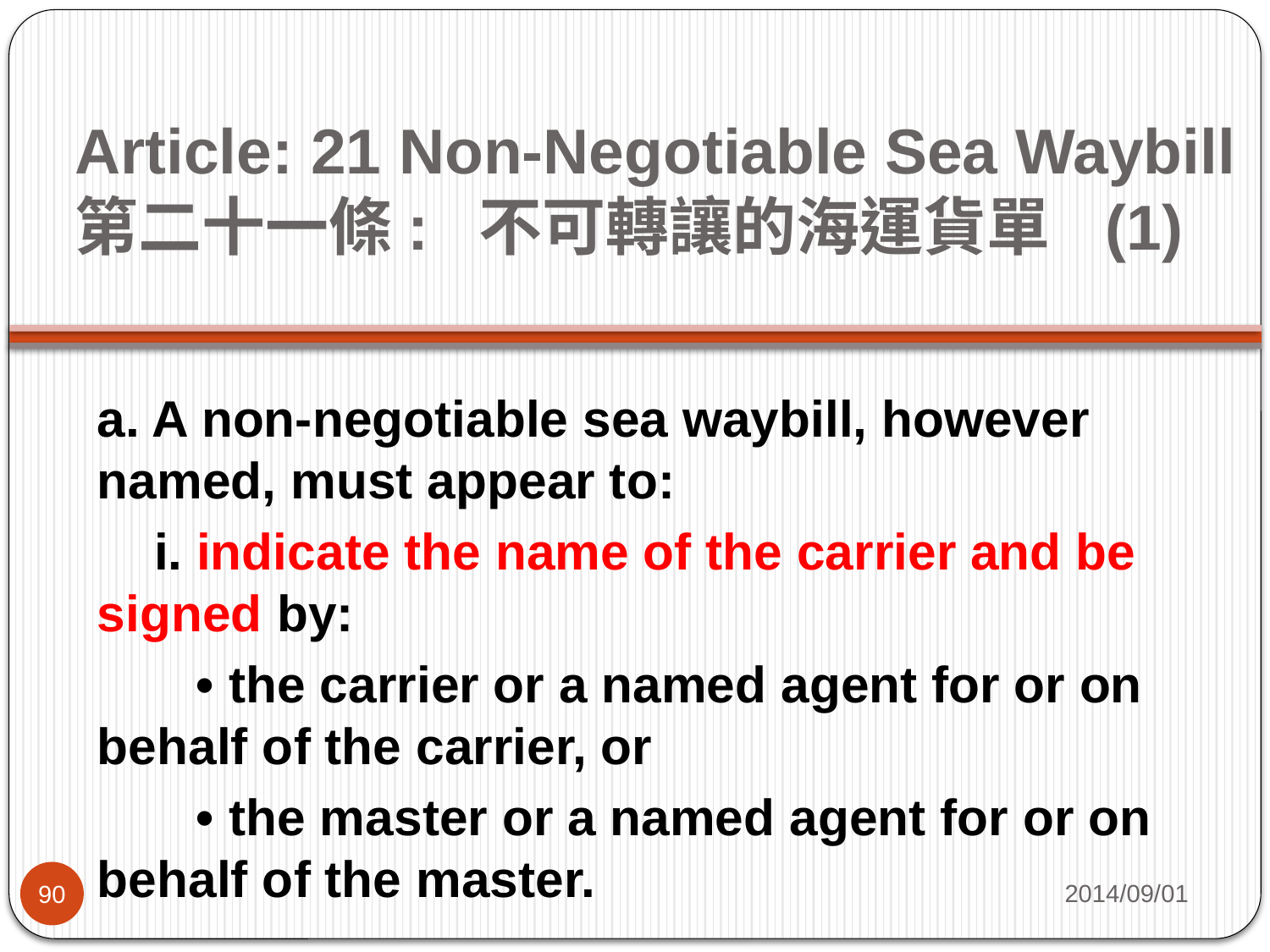

# Article: 21 Non-Negotiable Sea Waybill 第二十一條:  不可轉讓的海運貨單   (1)
a. A non-negotiable sea waybill, however named, must appear to:
    i. indicate the name of the carrier and be signed by:
       • the carrier or a named agent for or on behalf of the carrier, or
       • the master or a named agent for or on behalf of the master.
2014/09/01
90